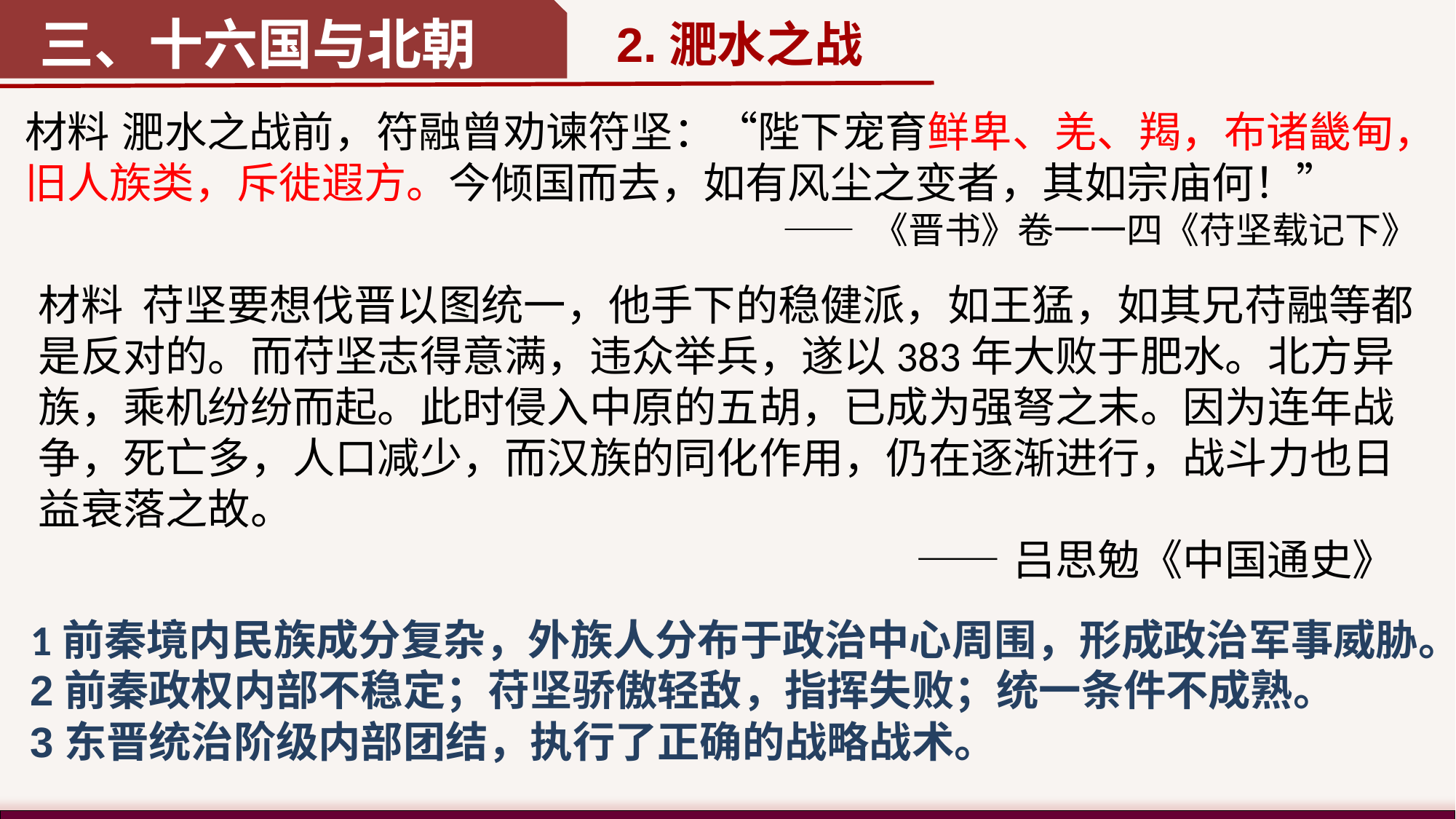

三、十六国与北朝
2.淝水之战
材料  淝水之战前，符融曾劝谏符坚：“陛下宠育鲜卑、羌、羯，布诸畿甸，旧人族类，斥徙遐方。今倾国而去，如有风尘之变者，其如宗庙何！”
—— 《晋书》卷一一四《苻坚载记下》
材料  苻坚要想伐晋以图统一，他手下的稳健派，如王猛，如其兄苻融等都是反对的。而苻坚志得意满，违众举兵，遂以383年大败于肥水。北方异族，乘机纷纷而起。此时侵入中原的五胡，已成为强弩之末。因为连年战争，死亡多，人口减少，而汉族的同化作用，仍在逐渐进行，战斗力也日益衰落之故。
                                                                                             ——吕思勉《中国通史》
1前秦境内民族成分复杂，外族人分布于政治中心周围，形成政治军事威胁。
2前秦政权内部不稳定；苻坚骄傲轻敌，指挥失败；统一条件不成熟。
3东晋统治阶级内部团结，执行了正确的战略战术。